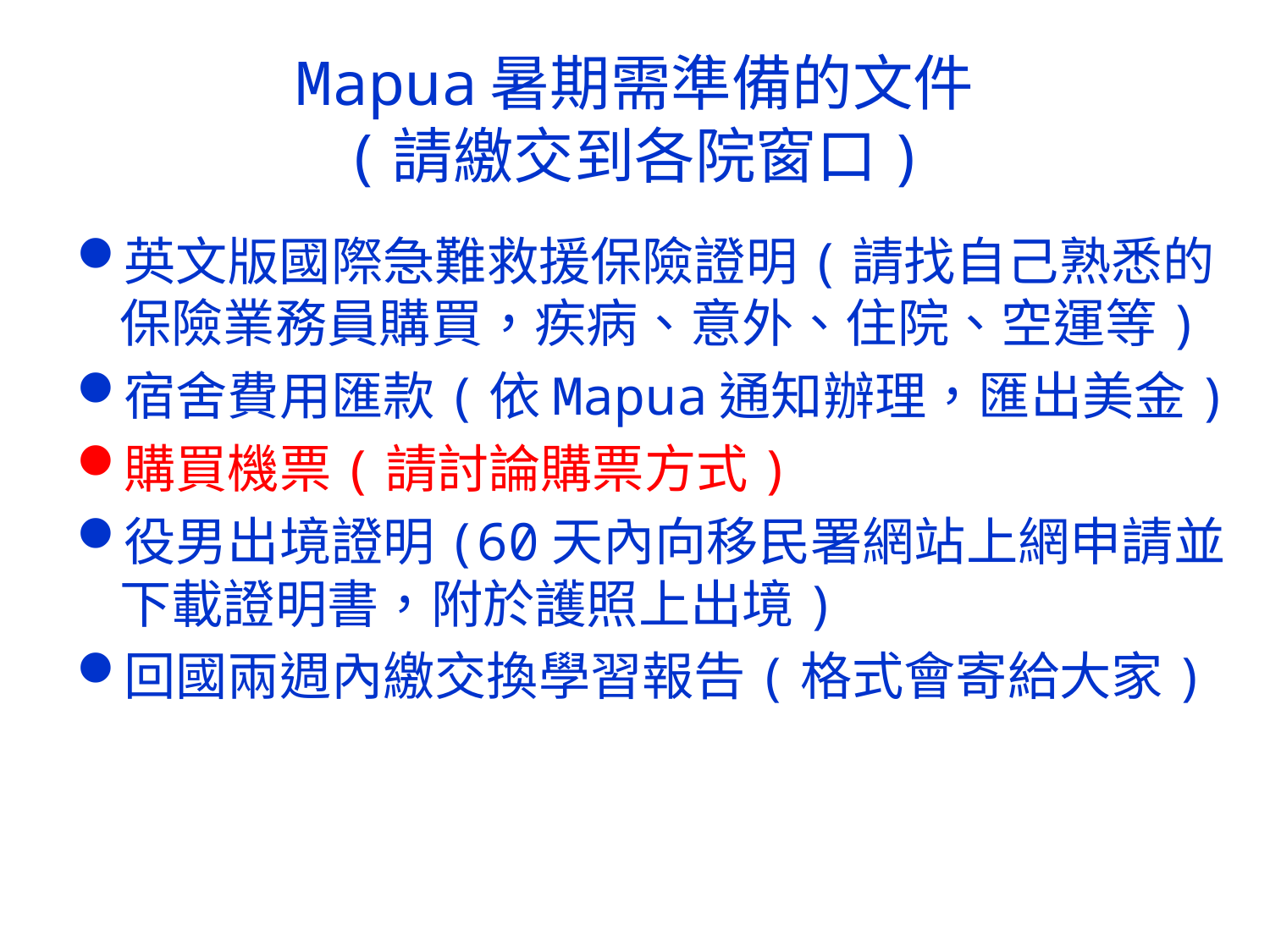

# Mapua暑期需準備的文件 (請繳交到各院窗口)
英文版國際急難救援保險證明(請找自己熟悉的保險業務員購買，疾病、意外、住院、空運等)
宿舍費用匯款(依Mapua通知辦理，匯出美金)
購買機票(請討論購票方式)
役男出境證明(60天內向移民署網站上網申請並下載證明書，附於護照上出境)
回國兩週內繳交換學習報告(格式會寄給大家)